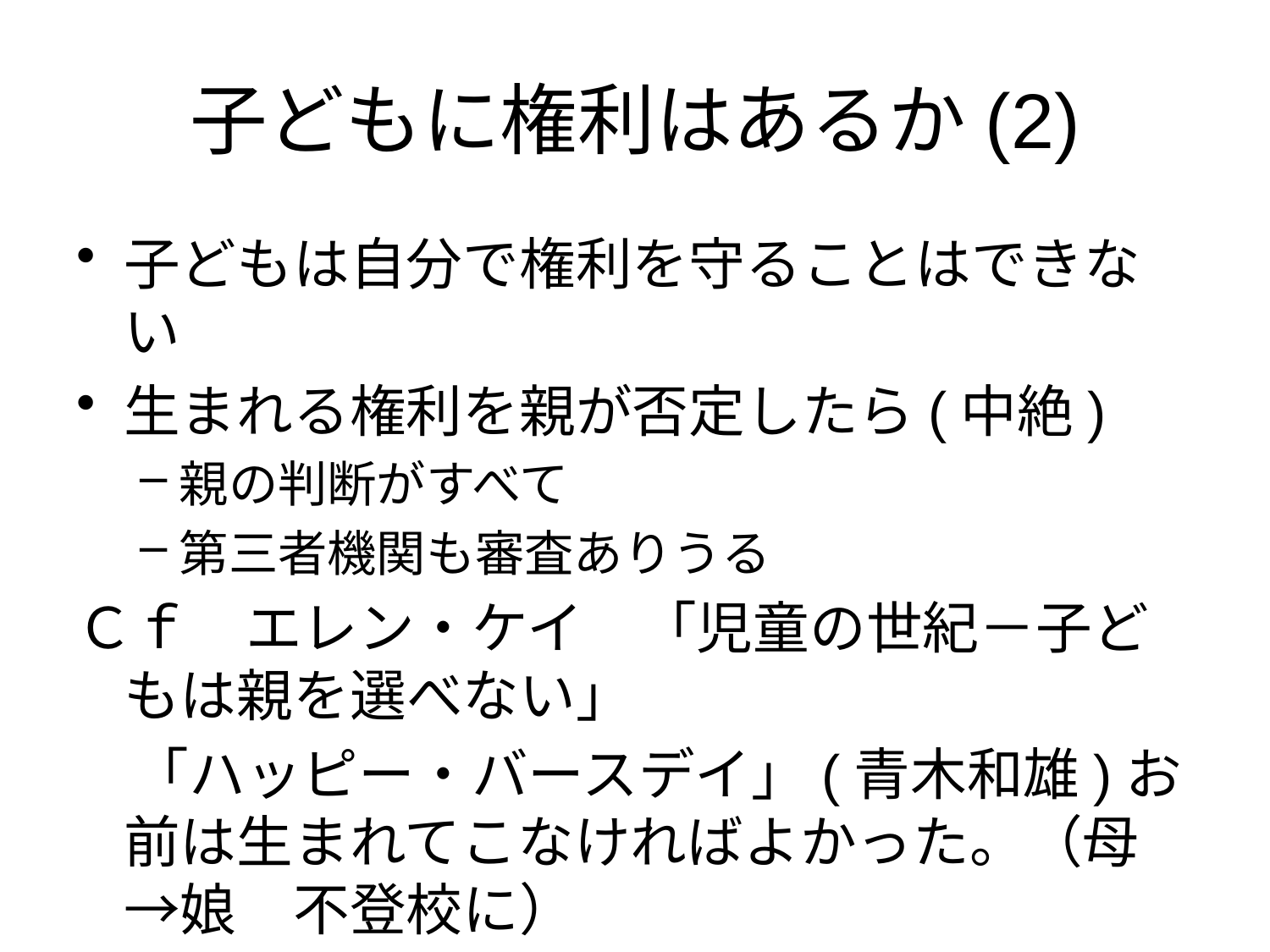

# 子どもに権利はあるか(2)
子どもは自分で権利を守ることはできない
生まれる権利を親が否定したら(中絶)
親の判断がすべて
第三者機関も審査ありうる
Ｃｆ　エレン・ケイ　「児童の世紀－子どもは親を選べない」
　「ハッピー・バースデイ」(青木和雄)お前は生まれてこなければよかった。（母→娘　不登校に）